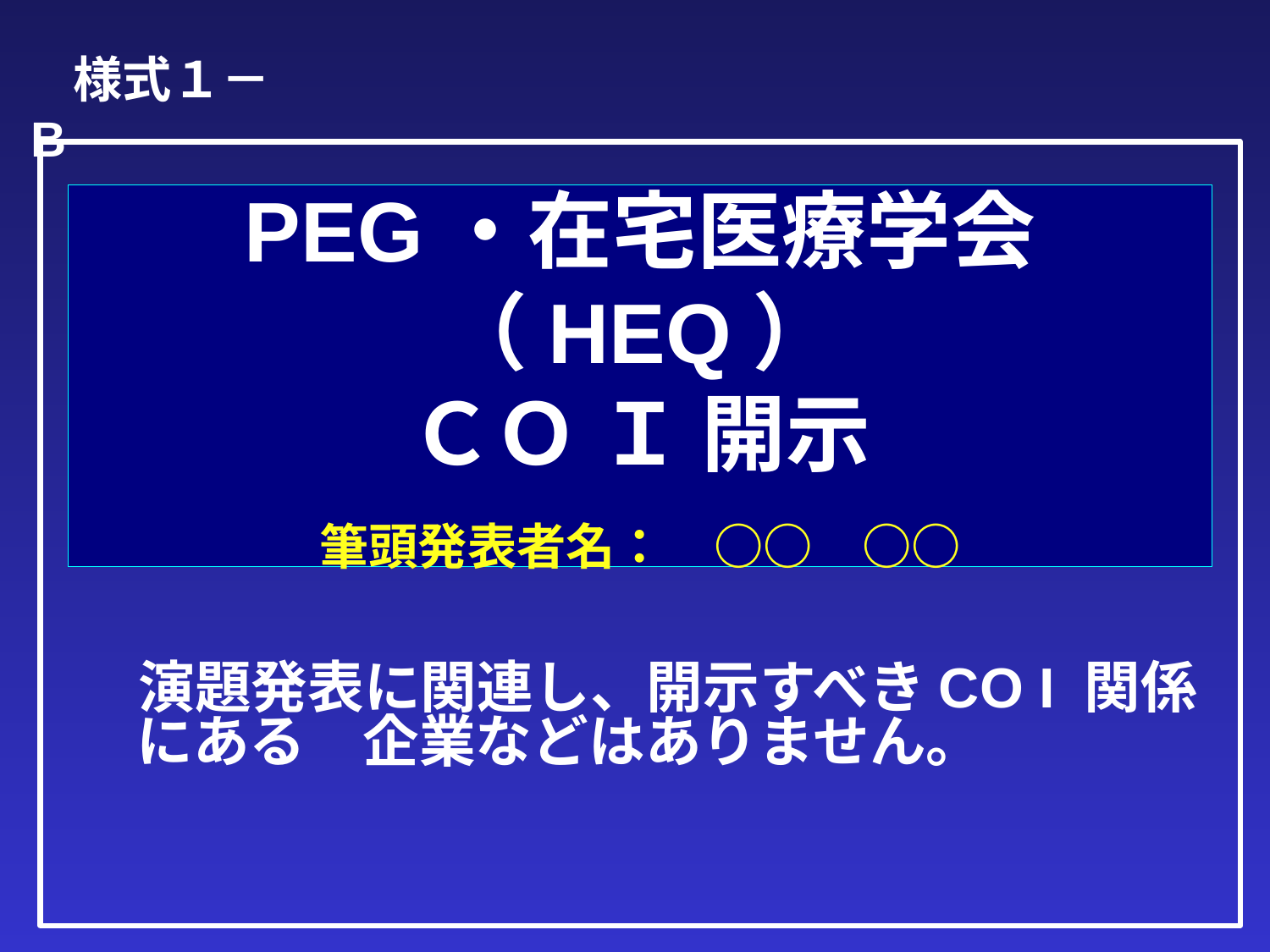

様式１－B

# PEG・在宅医療学会（HEQ） ＣＯ Ｉ 開示 　 筆頭発表者名：　○○　○○

　演題発表に関連し、開示すべきCO I 関係にある　企業などはありません。